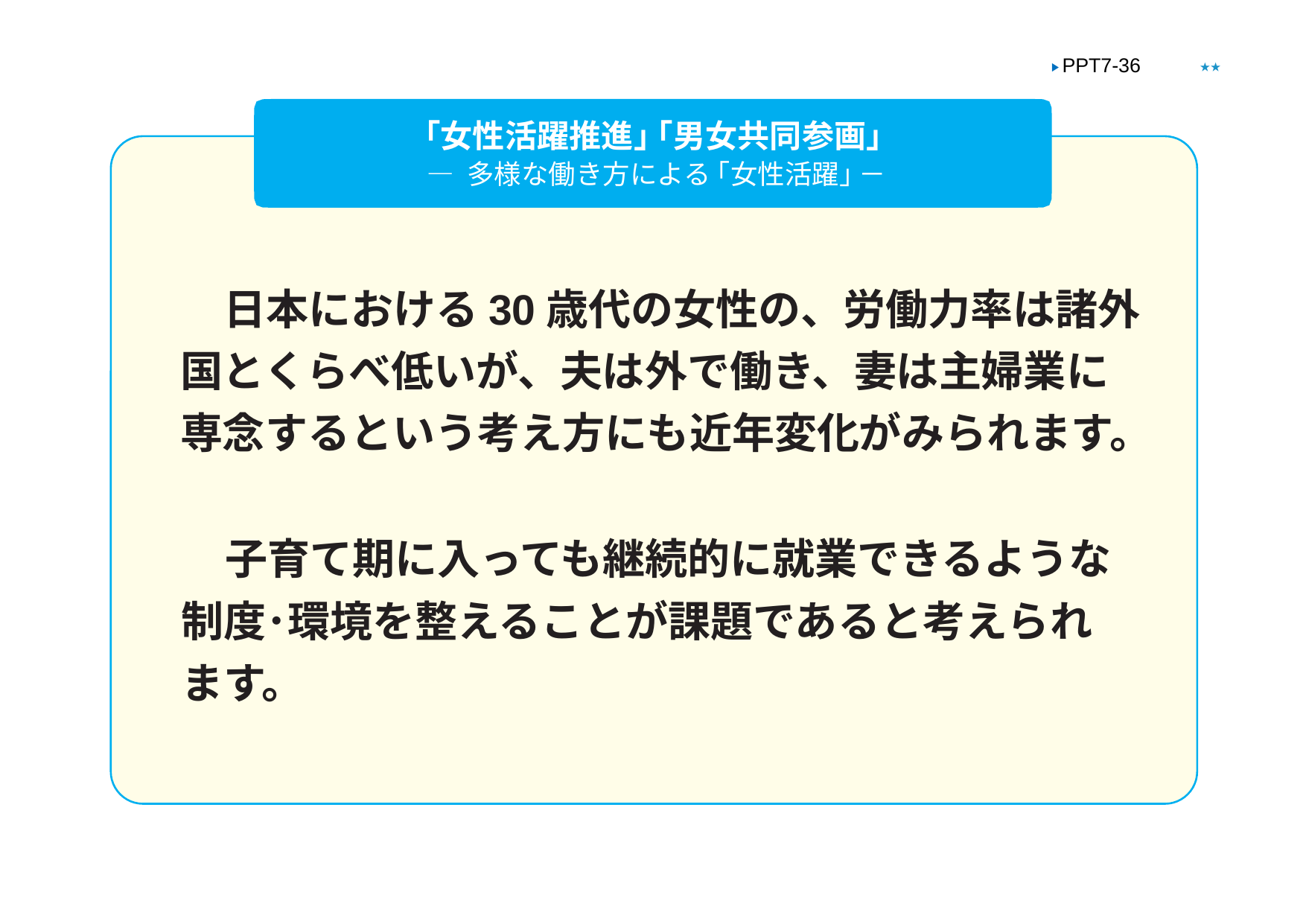

★★
▶ PPT7-36

｢女性活躍推進｣ ｢男女共同参画｣
— 多様な働き方による ｢女性活躍｣ －

　日本における30歳代の女性の、労働力率は諸外国とくらべ低いが、夫は外で働き、妻は主婦業に専念するという考え方にも近年変化がみられます。

　子育て期に入っても継続的に就業できるような制度･環境を整えることが課題であると考えられます。